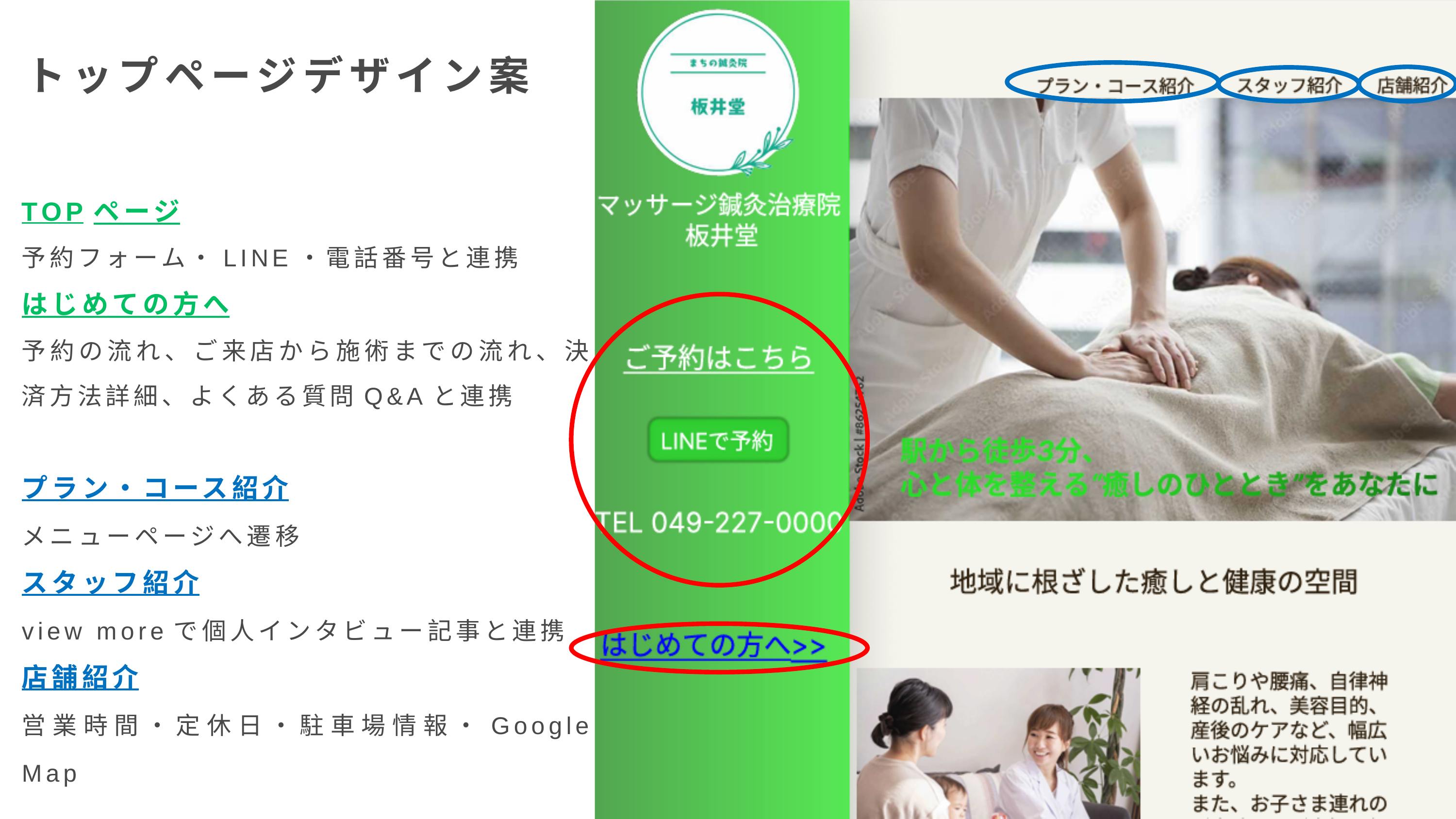

トップページデザイン案

TOPページ
予約フォーム・LINE・電話番号と連携
はじめての方へ
予約の流れ、ご来店から施術までの流れ、決済方法詳細、よくある質問Q&Aと連携

プラン・コース紹介
メニューページへ遷移
スタッフ紹介
view moreで個人インタビュー記事と連携
店舗紹介
営業時間・定休日・駐車場情報・Google Map